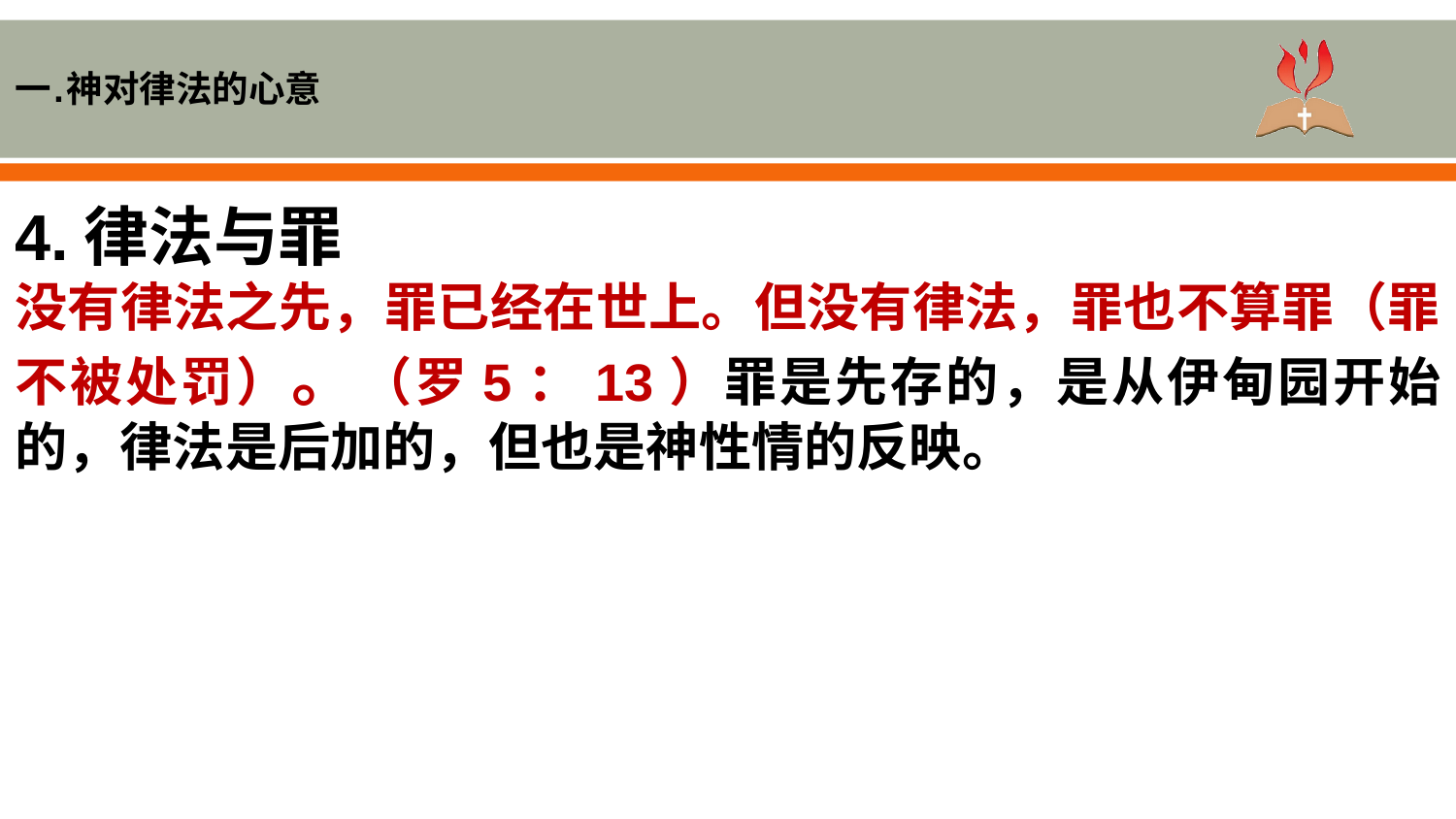

一.神对律法的心意
4.律法与罪
没有律法之先，罪已经在世上。但没有律法，罪也不算罪（罪不被处罚）。（罗5：13）罪是先存的，是从伊甸园开始的，律法是后加的，但也是神性情的反映。